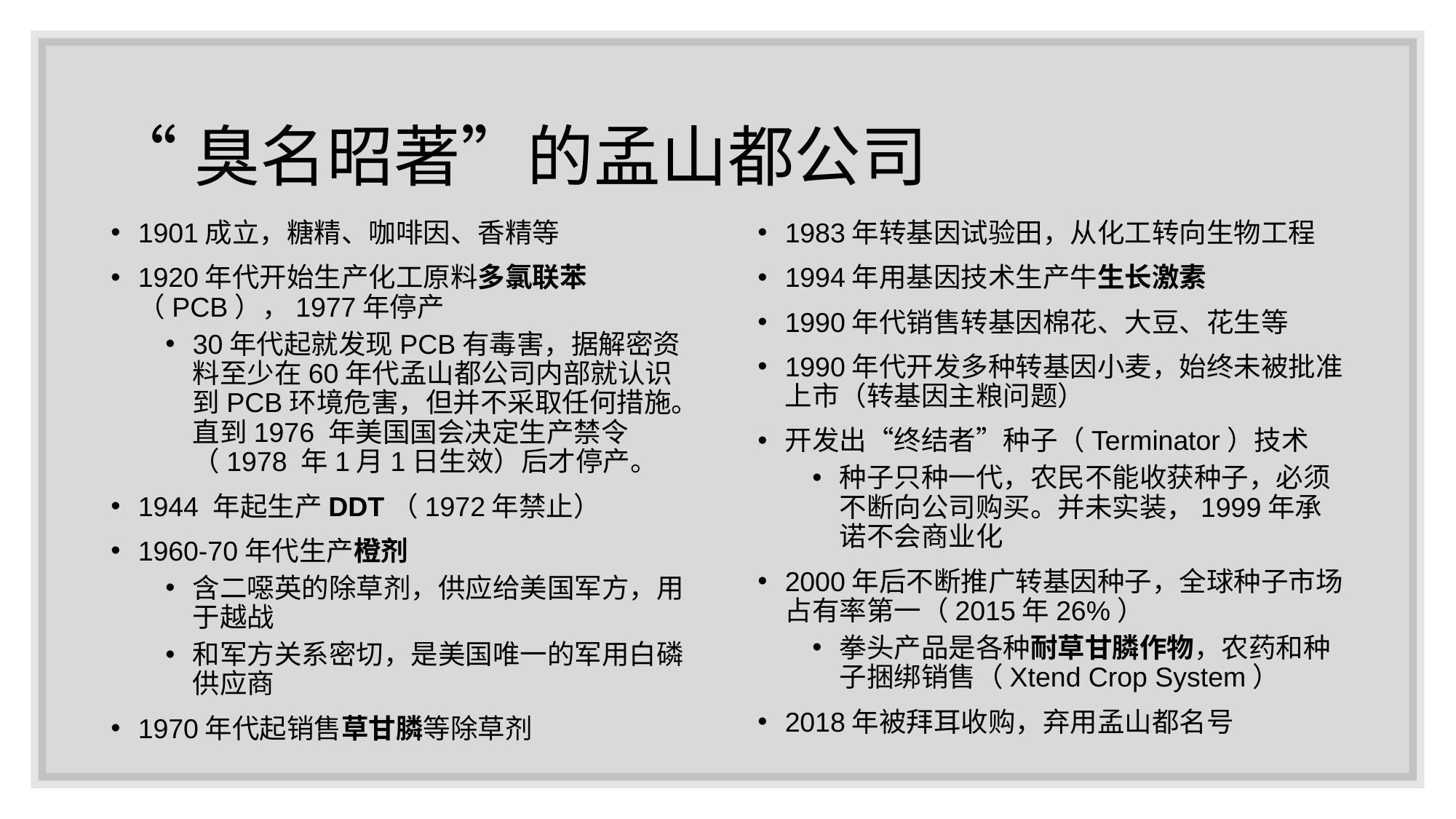

# “臭名昭著”的孟山都公司
1901成立，糖精、咖啡因、香精等
1920年代开始生产化工原料多氯联苯（PCB），1977年停产
30年代起就发现PCB有毒害，据解密资料至少在60年代孟山都公司内部就认识到PCB环境危害，但并不采取任何措施。直到1976 年美国国会决定生产禁令（1978 年1月1日生效）后才停产。
1944 年起生产DDT（1972年禁止）
1960-70年代生产橙剂
含二噁英的除草剂，供应给美国军方，用于越战
和军方关系密切，是美国唯一的军用白磷供应商
1970年代起销售草甘膦等除草剂

1983年转基因试验田，从化工转向生物工程
1994年用基因技术生产牛生长激素
1990年代销售转基因棉花、大豆、花生等
1990年代开发多种转基因小麦，始终未被批准上市（转基因主粮问题）
开发出“终结者”种子（Terminator）技术
种子只种一代，农民不能收获种子，必须不断向公司购买。并未实装，1999年承诺不会商业化
2000年后不断推广转基因种子，全球种子市场占有率第一（2015年26%）
拳头产品是各种耐草甘膦作物，农药和种子捆绑销售（Xtend Crop System）
2018年被拜耳收购，弃用孟山都名号